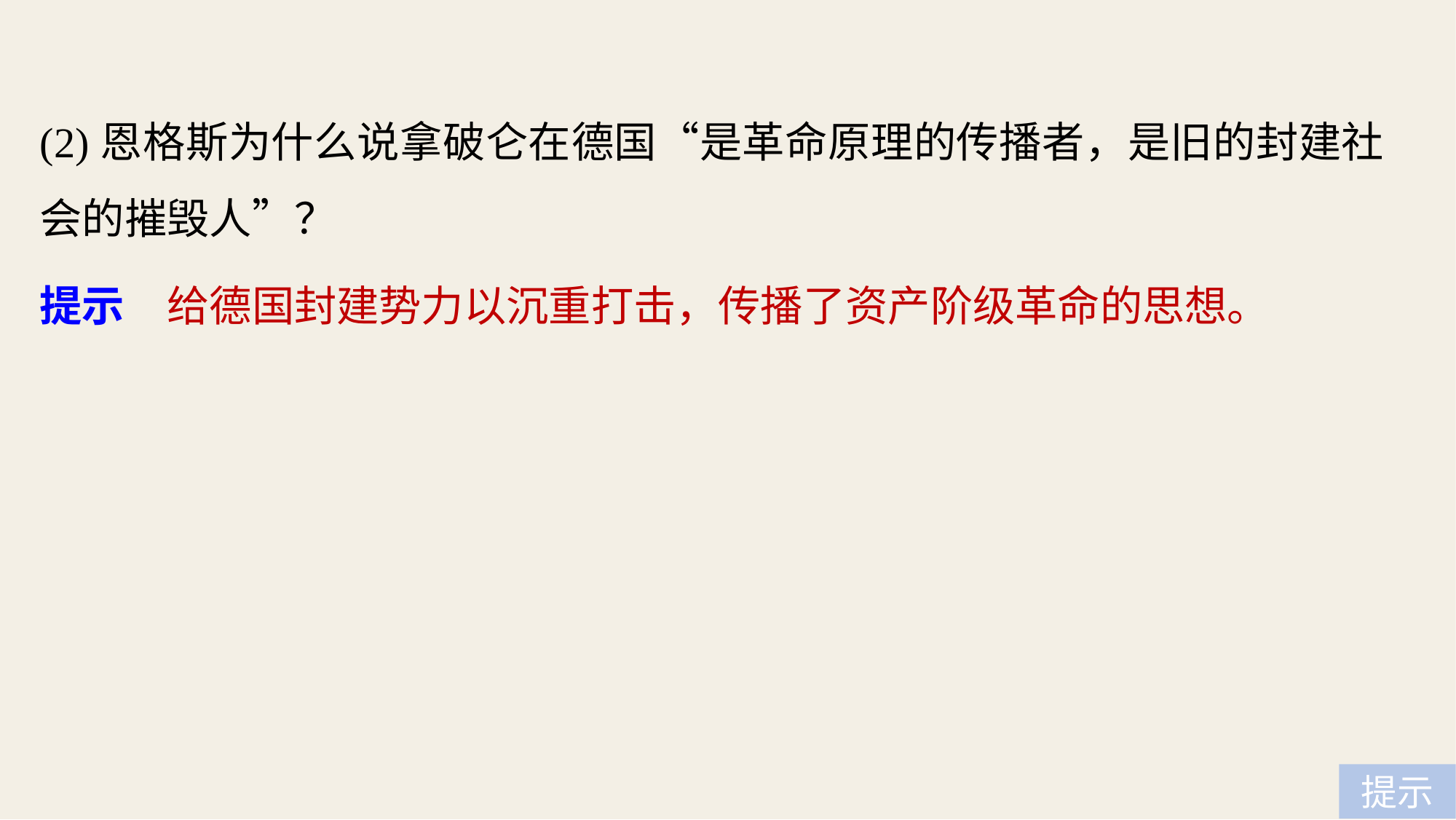

(2)恩格斯为什么说拿破仑在德国“是革命原理的传播者，是旧的封建社会的摧毁人”？
提示　给德国封建势力以沉重打击，传播了资产阶级革命的思想。
提示